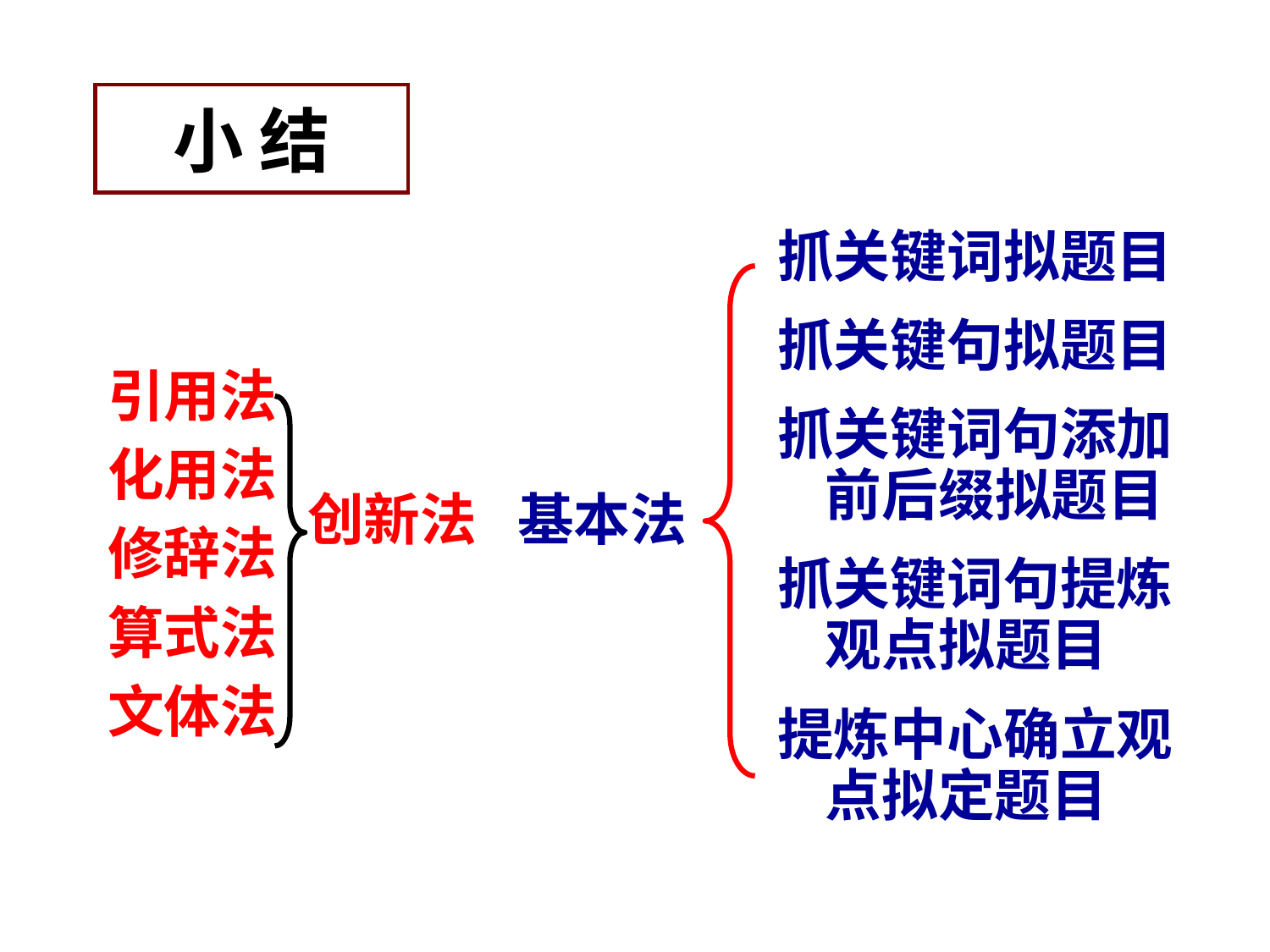

# 小 结
抓关键词拟题目
抓关键句拟题目
抓关键词句添加前后缀拟题目
抓关键词句提炼观点拟题目
提炼中心确立观点拟定题目

引用法
化用法
修辞法
算式法
文体法

创新法
基本法